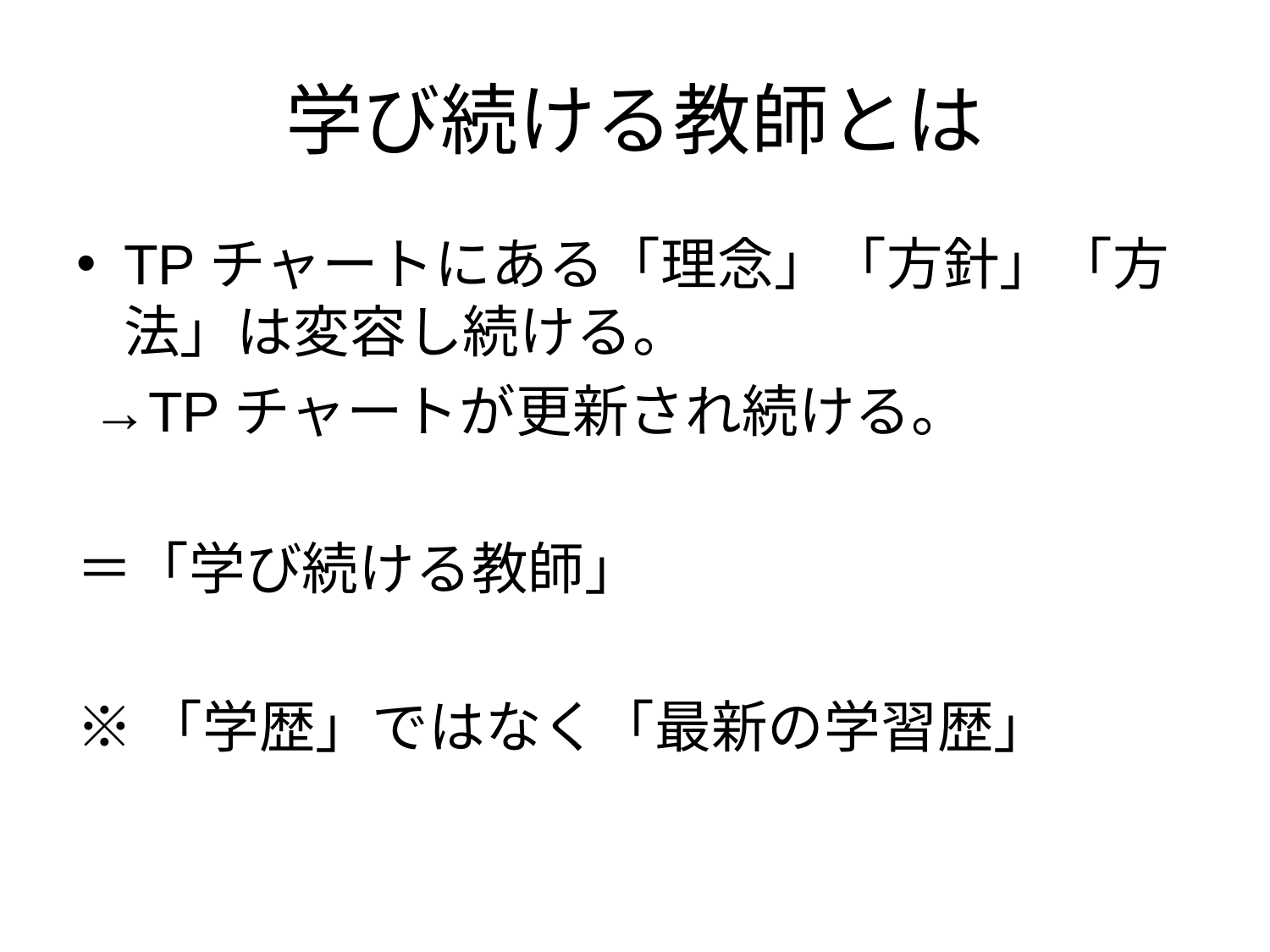

# 学び続ける教師とは
TPチャートにある「理念」「方針」「方法」は変容し続ける。
 →TPチャートが更新され続ける。

＝「学び続ける教師」

※「学歴」ではなく「最新の学習歴」